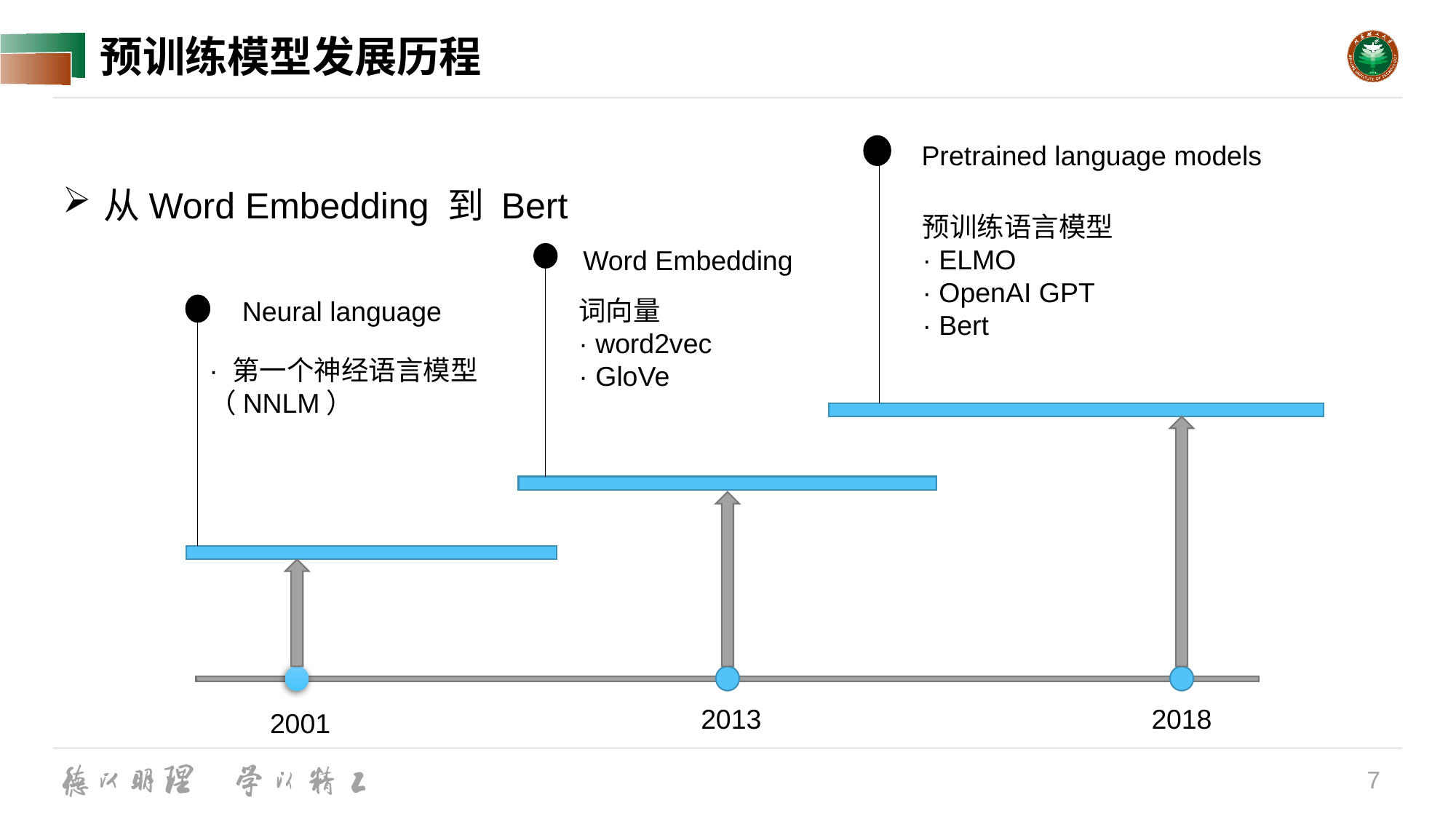

# 预训练模型发展历程
Pretrained language models

从Word Embedding 到 Bert
预训练语言模型
· ELMO
· OpenAI GPT
· Bert
Word Embedding

词向量
· word2vec
· GloVe
Neural language

· 第一个神经语言模型
（NNLM）

2013
2018
2001